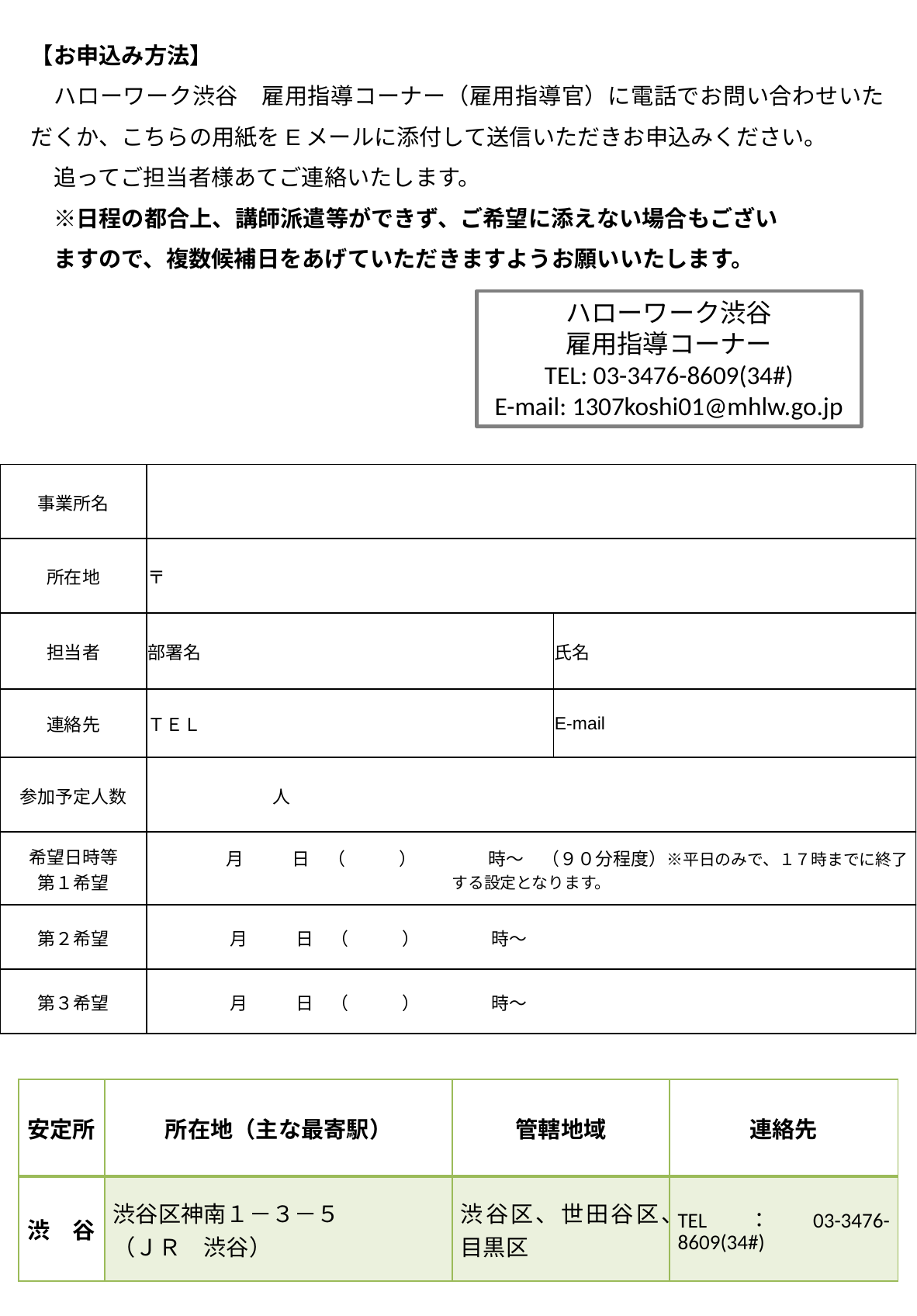

【お申込み方法】
　ハローワーク渋谷　雇用指導コーナー（雇用指導官）に電話でお問い合わせいただくか、こちらの用紙をEメールに添付して送信いただきお申込みください。
　追ってご担当者様あてご連絡いたします。
　※日程の都合上、講師派遣等ができず、ご希望に添えない場合もござい
　ますので、複数候補日をあげていただきますようお願いいたします。
ＦＡＸ
ハローワーク渋谷
雇用指導コーナー
TEL: 03-3476-8609(34#)
E-mail: 1307koshi01@mhlw.go.jp
| 事業所名 |  |  |
| --- | --- | --- |
| 所在地 | 〒 |  |
| 担当者 | 部署名 | 氏名 |
| 連絡先 | ＴＥＬ | E-mail |
| 参加予定人数 | 人 |  |
| 希望日時等 第１希望 | 月　 　日　（　　　）　　　　時～　（９０分程度）※平日のみで、１７時までに終了する設定となります。 |  |
| 第２希望 | 月　 　日　（　　　）　　　　時～ |  |
| 第３希望 | 月　 　日　（　　　）　　　　時～ |  |
| 安定所 | 所在地（主な最寄駅） | 管轄地域 | 連絡先 |
| --- | --- | --- | --- |
| 渋　谷 | 渋谷区神南１－３－５ （ＪＲ　渋谷） | 渋谷区、世田谷区、 目黒区 | TEL：03-3476-8609(34#) |